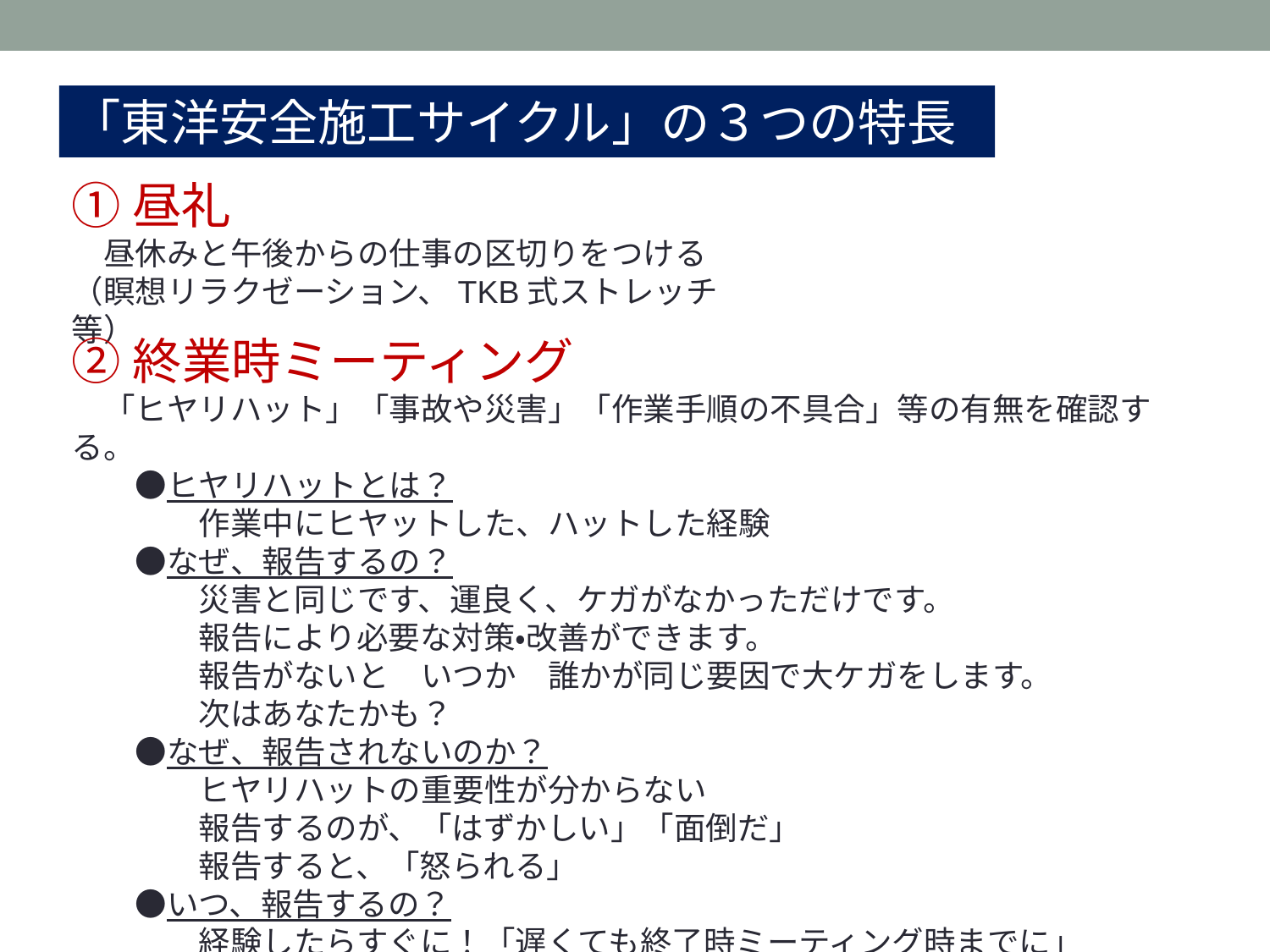

「東洋安全施工サイクル」の３つの特長
①昼礼
　昼休みと午後からの仕事の区切りをつける
（瞑想リラクゼーション、TKB式ストレッチ等）
②終業時ミーティング
　「ヒヤリハット」「事故や災害」「作業手順の不具合」等の有無を確認する。
　　●ヒヤリハットとは？
　　　　作業中にヒヤットした、ハットした経験
　　●なぜ、報告するの？
　　　　災害と同じです、運良く、ケガがなかっただけです。
　　　　報告により必要な対策・改善ができます。
　　　　報告がないと　いつか　誰かが同じ要因で大ケガをします。
　　　　次はあなたかも？
　　●なぜ、報告されないのか？
　　　　ヒヤリハットの重要性が分からない
　　　　報告するのが、「はずかしい」「面倒だ」
　　　　報告すると、「怒られる」
　　●いつ、報告するの？
　　　　経験したらすぐに！「遅くても終了時ミーティング時までに」